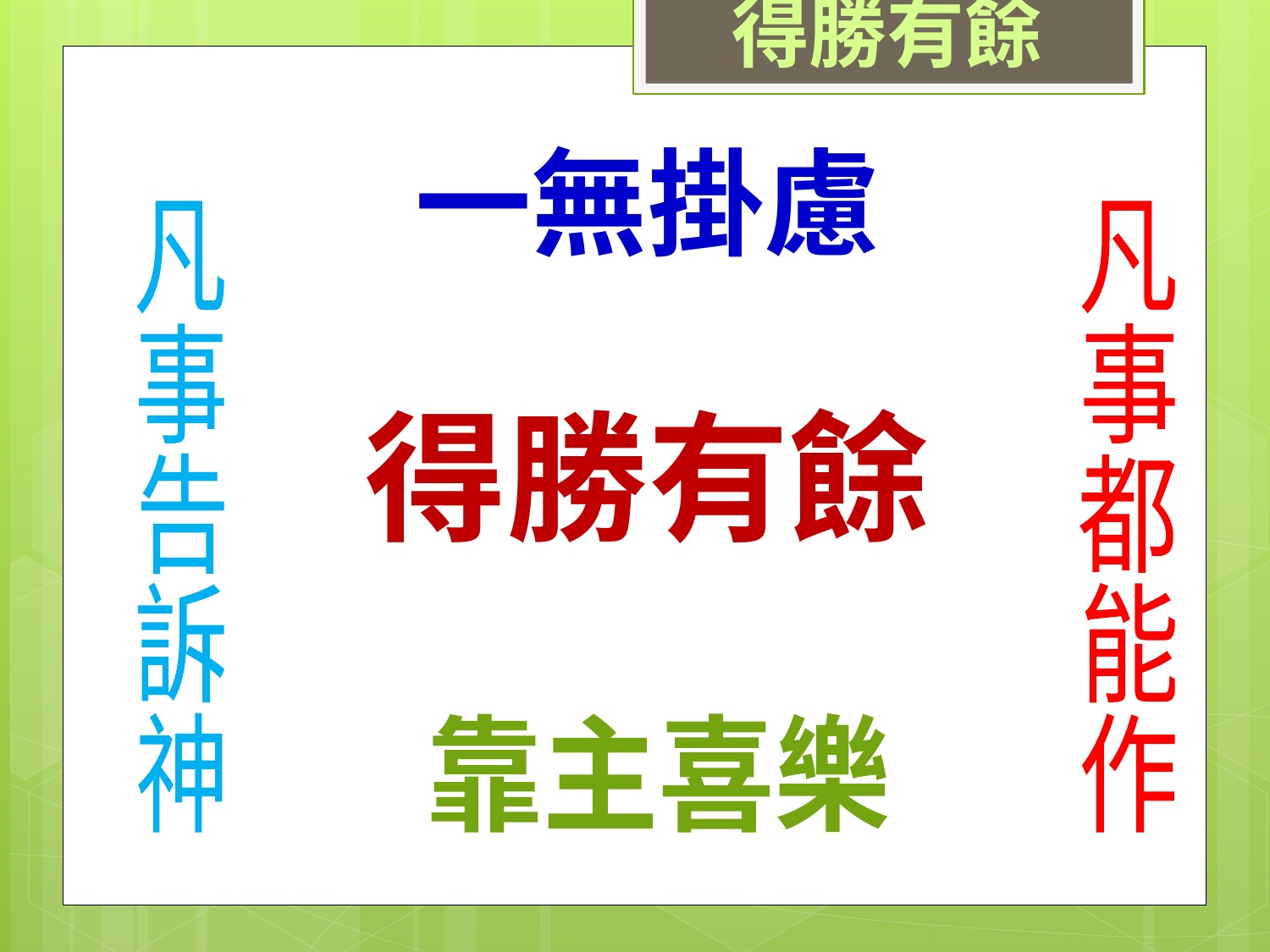

得勝有餘
一無掛慮
凡
事
告
訴
神
凡
事
都
能
作
得勝有餘
靠主喜樂